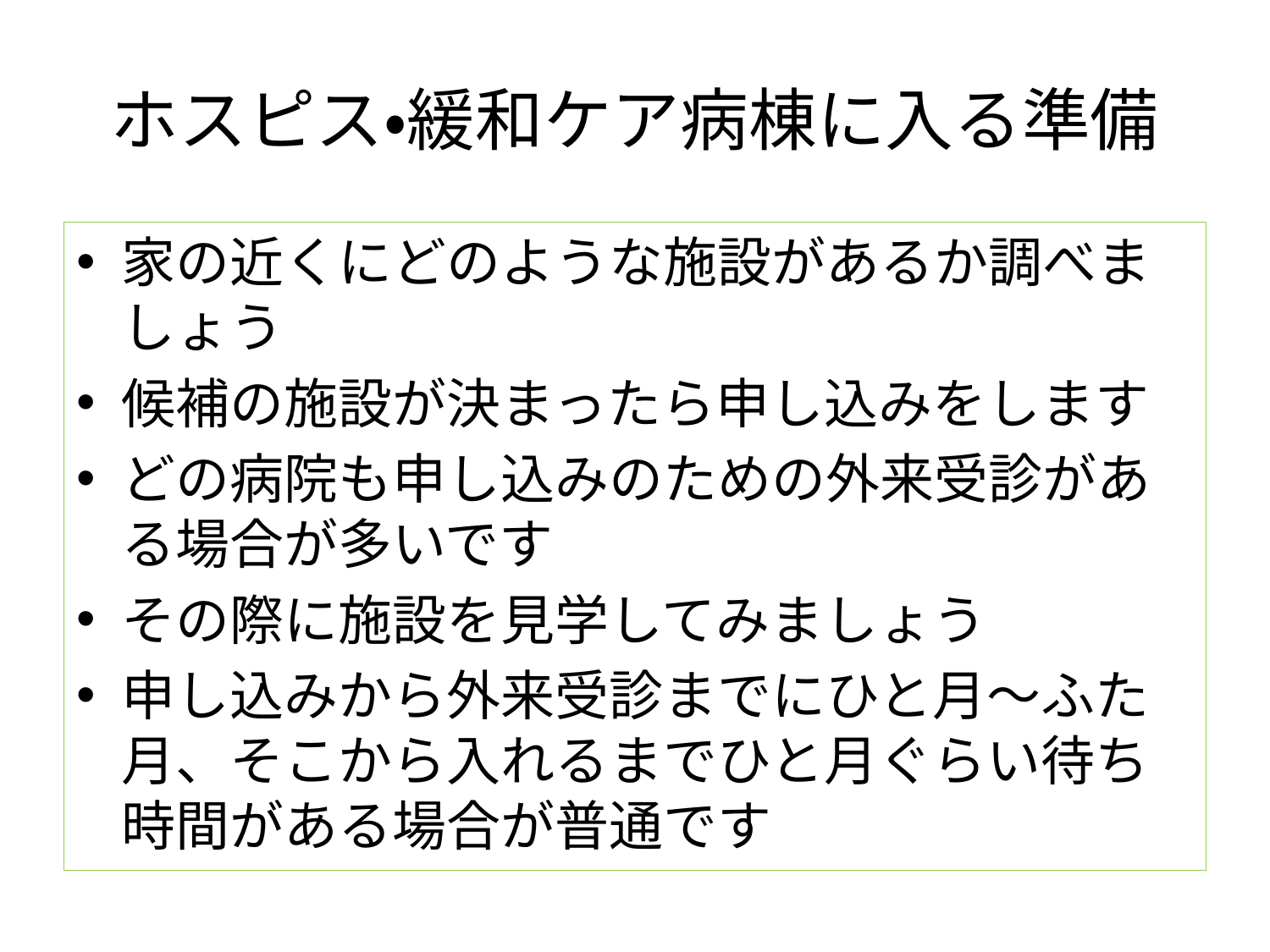

# ホスピス・緩和ケア病棟に入る準備
家の近くにどのような施設があるか調べましょう
候補の施設が決まったら申し込みをします
どの病院も申し込みのための外来受診がある場合が多いです
その際に施設を見学してみましょう
申し込みから外来受診までにひと月～ふた月、そこから入れるまでひと月ぐらい待ち時間がある場合が普通です